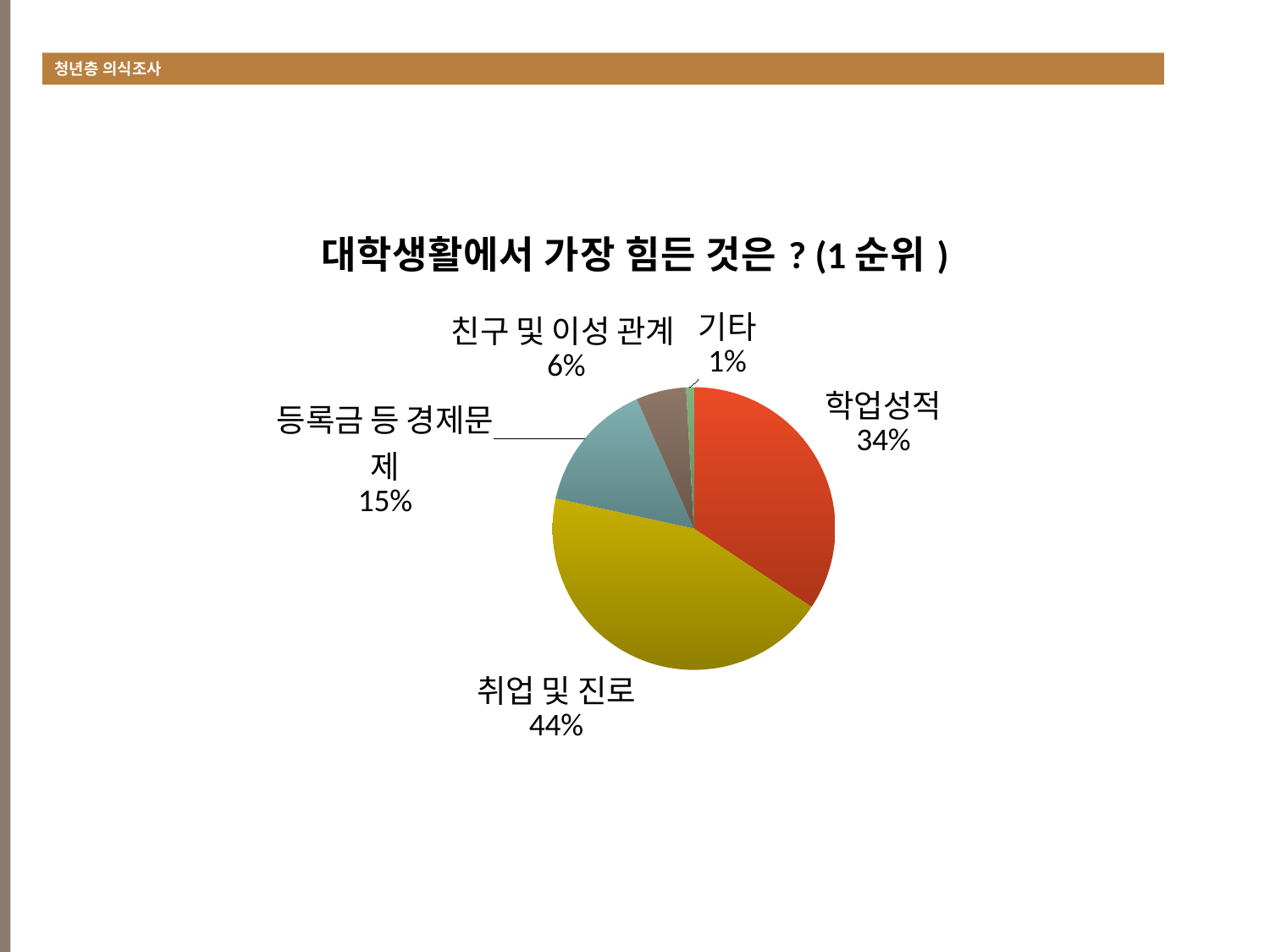

청년층 의식조사

#

### Chart:

| Category | 대학생활에서 가장 힘든 것은? (1순위) |
|---|---|
| 학업성적 | 78.0 |
| 취업 및 진로 | 100.0 |
| 등록금 등 경제문제 | 34.0 |
| 친구 및 이성 관계  | 13.0 |
| 기타 | 2.0 |